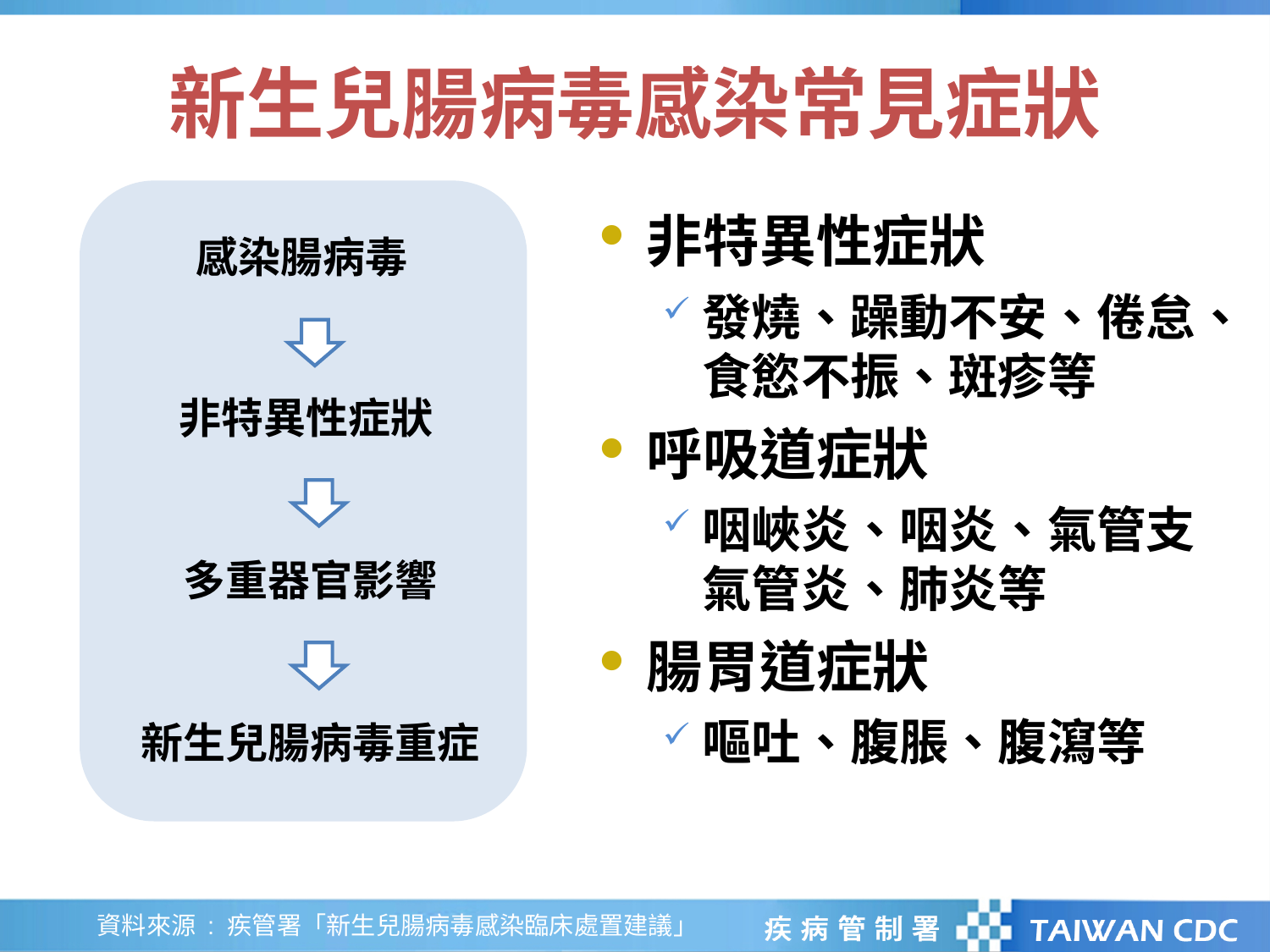

# 新生兒腸病毒感染常見症狀

感染腸病毒

非特異性症狀

多重器官影響

新生兒腸病毒重症
非特異性症狀
發燒、躁動不安、倦怠、食慾不振、斑疹等
呼吸道症狀
咽峽炎、咽炎、氣管支氣管炎、肺炎等
腸胃道症狀
嘔吐、腹脹、腹瀉等
資料來源 : 疾管署「新生兒腸病毒感染臨床處置建議」